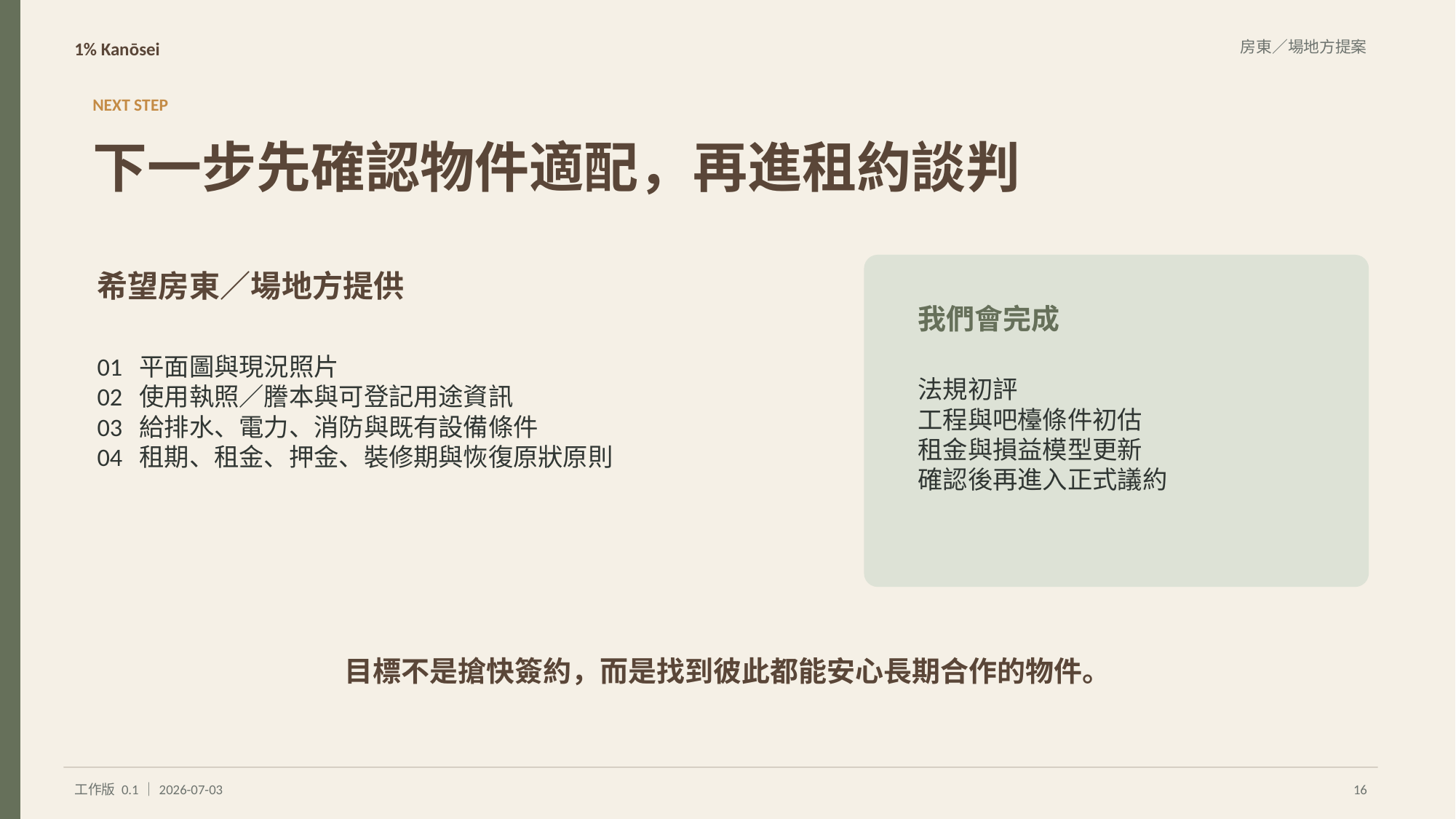

1% Kanōsei
房東／場地方提案
NEXT STEP
下一步先確認物件適配，再進租約談判

希望房東／場地方提供
我們會完成
01  平面圖與現況照片
02  使用執照／謄本與可登記用途資訊
03  給排水、電力、消防與既有設備條件
04  租期、租金、押金、裝修期與恢復原狀原則
法規初評
工程與吧檯條件初估
租金與損益模型更新
確認後再進入正式議約
目標不是搶快簽約，而是找到彼此都能安心長期合作的物件。

工作版 0.1｜2026-07-03
16